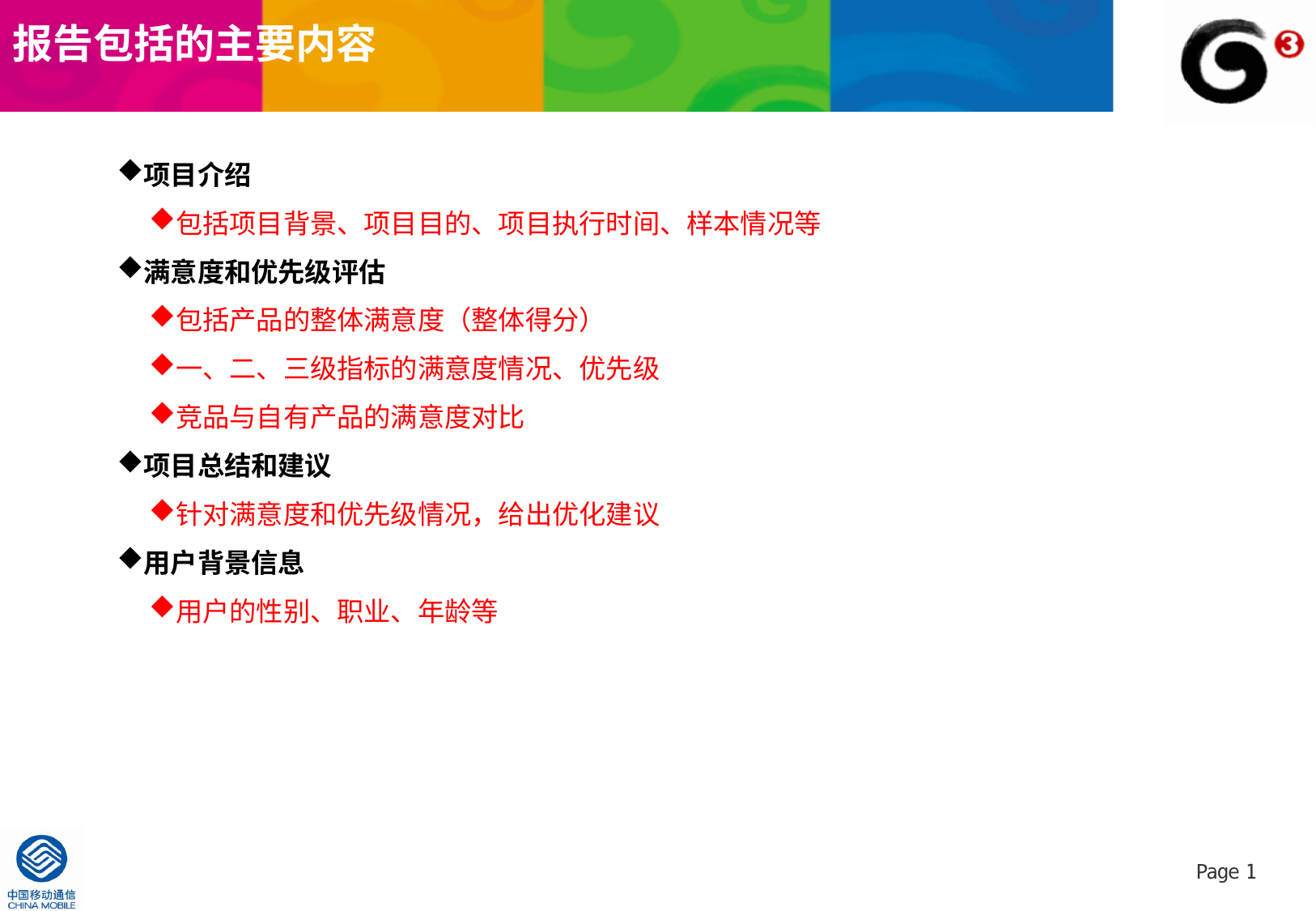

报告包括的主要内容
项目介绍
包括项目背景、项目目的、项目执行时间、样本情况等
满意度和优先级评估
包括产品的整体满意度（整体得分）
一、二、三级指标的满意度情况、优先级
竞品与自有产品的满意度对比
项目总结和建议
针对满意度和优先级情况，给出优化建议
用户背景信息
用户的性别、职业、年龄等